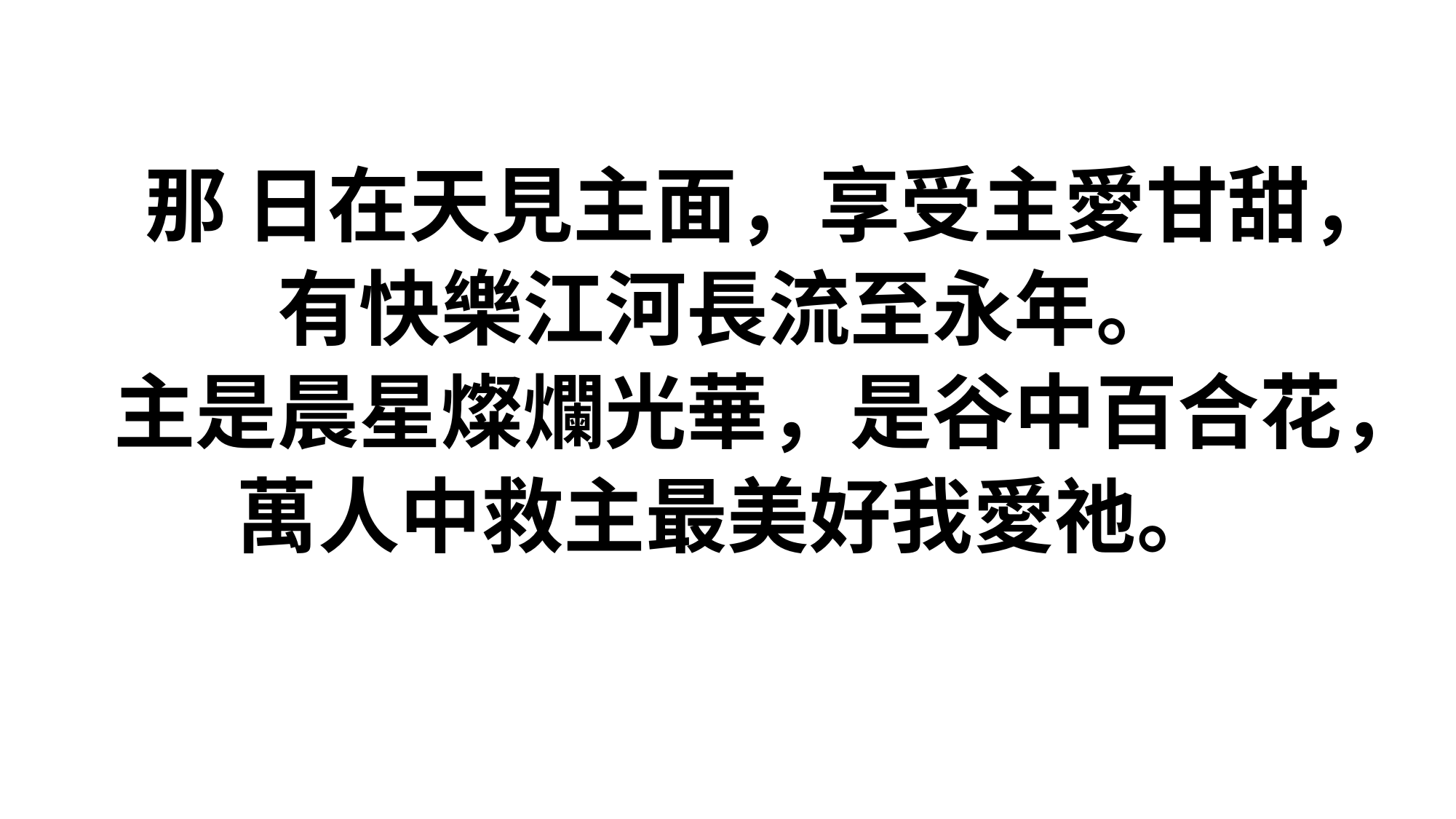

#
那 日在天見主面，享受主愛甘甜，
有快樂江河長流至永年。
主是晨星燦爛光華，是谷中百合花，
萬人中救主最美好我愛祂。